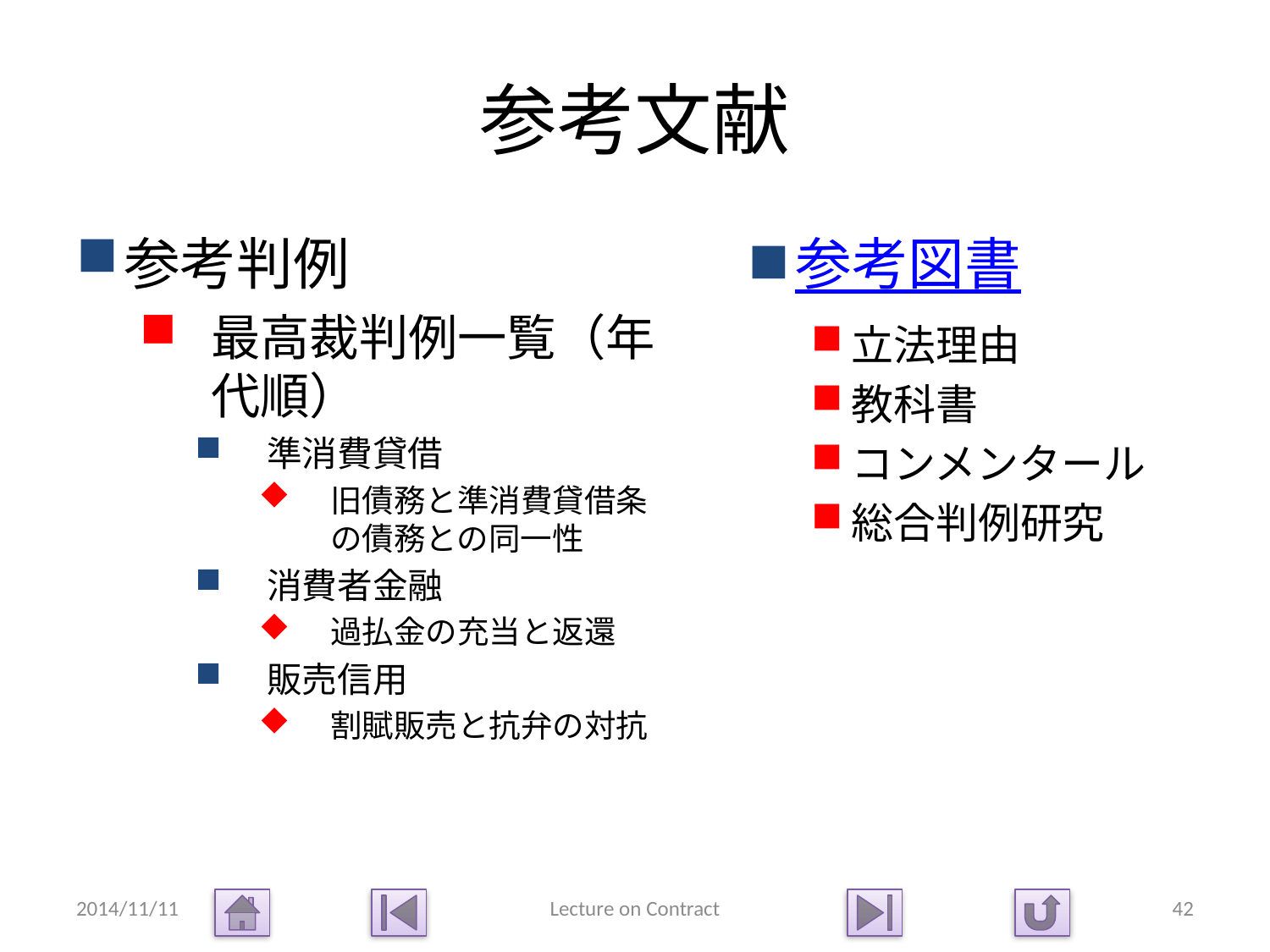

# 参考文献
参考判例
最高裁判例一覧（年代順）
準消費貸借
旧債務と準消費貸借条の債務との同一性
消費者金融
過払金の充当と返還
販売信用
割賦販売と抗弁の対抗
参考図書
立法理由
教科書
コンメンタール
総合判例研究
2014/11/11
Lecture on Contract
42